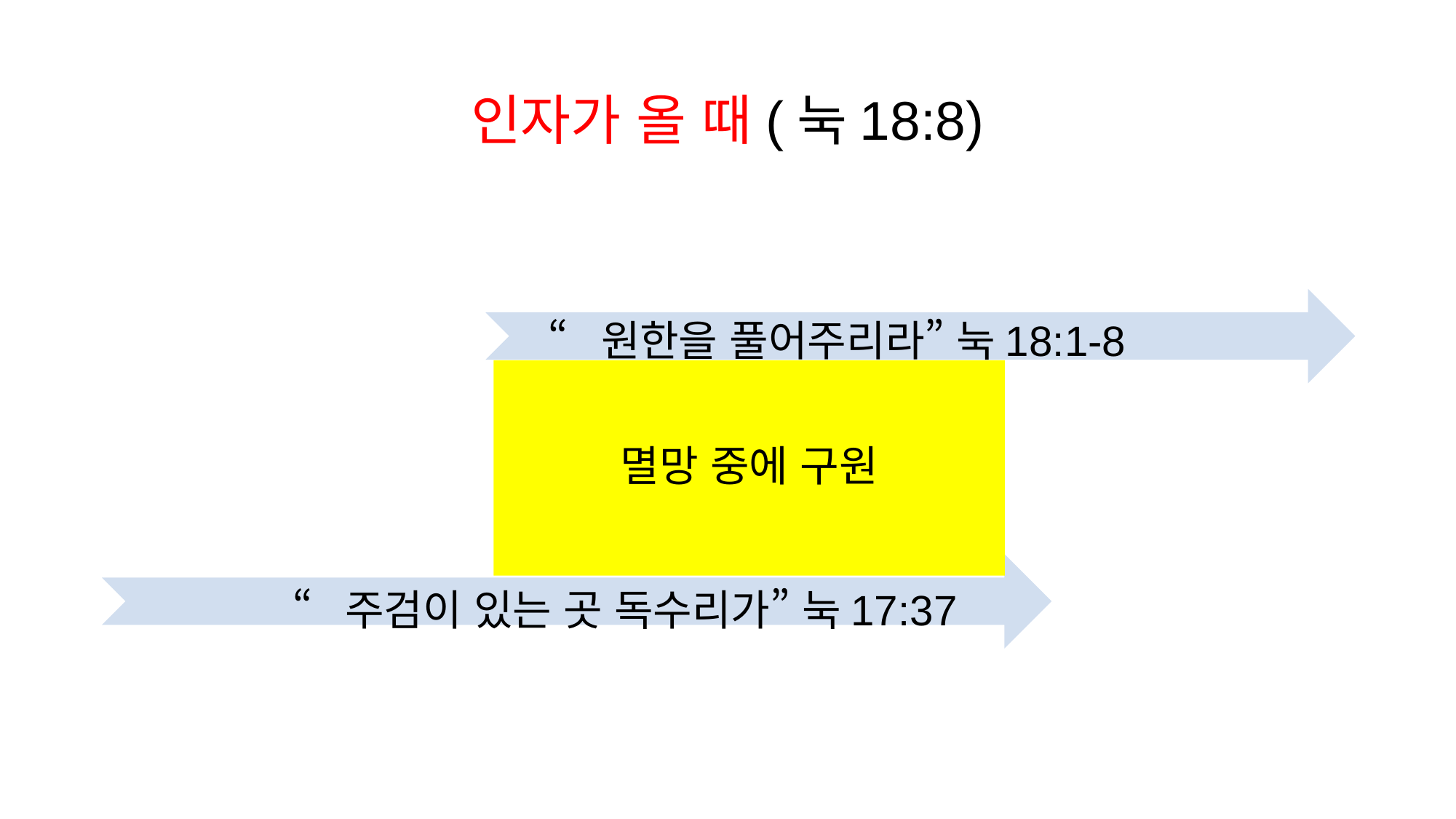

# 인자가 올 때(눅18:8)
“원한을 풀어주리라” 눅18:1-8
멸망 중에 구원
“주검이 있는 곳 독수리가” 눅17:37